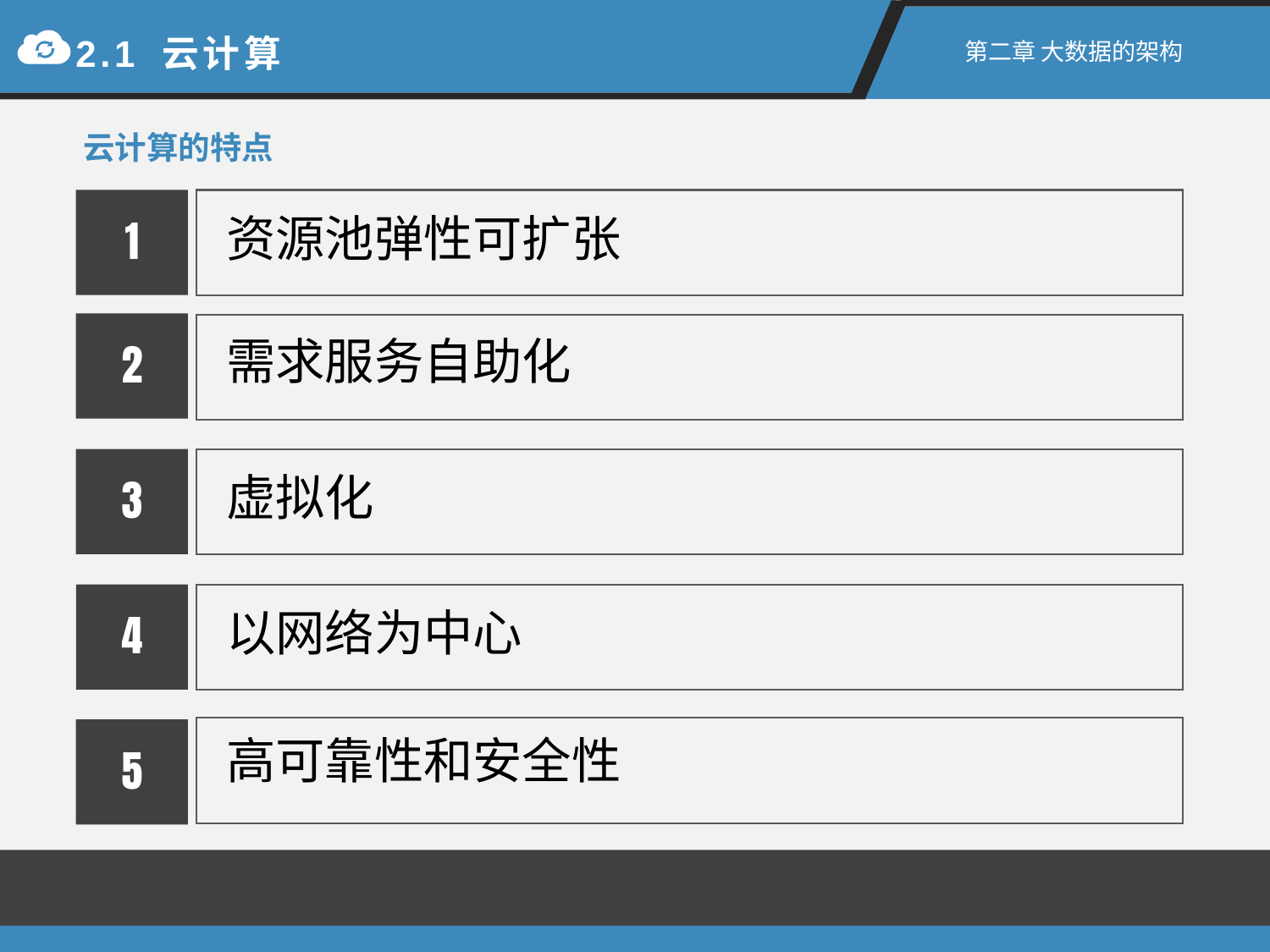

2.1 云计算
第二章 大数据的架构

云计算的特点
1

资源池弹性可扩张
2

需求服务自助化
3

虚拟化

4
以网络为中心

5
高可靠性和安全性